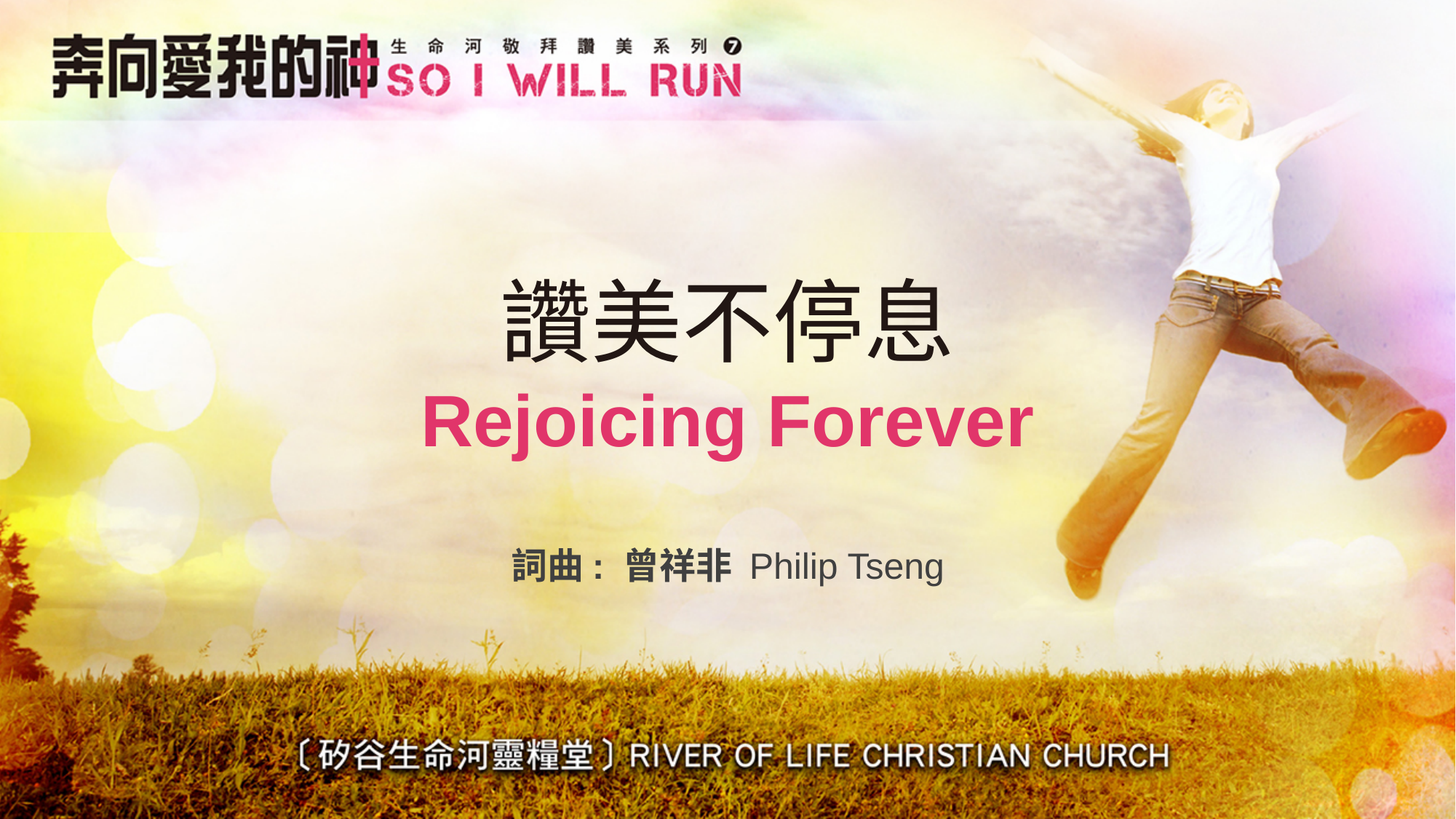

# 讚美不停息 Rejoicing Forever
詞曲: 曾祥非 Philip Tseng